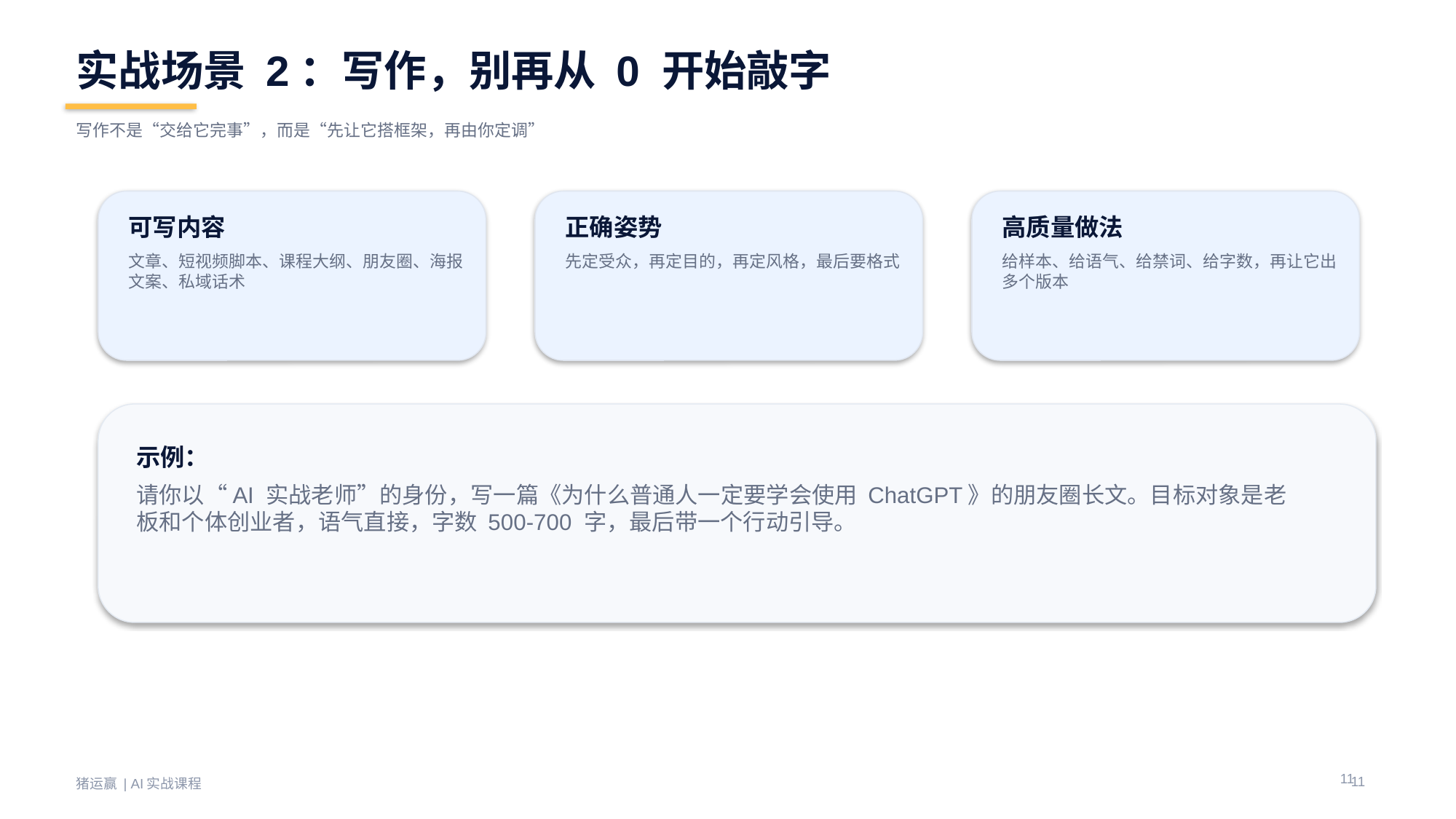

实战场景 2：写作，别再从 0 开始敲字

写作不是“交给它完事”，而是“先让它搭框架，再由你定调”

可写内容
正确姿势
高质量做法
文章、短视频脚本、课程大纲、朋友圈、海报文案、私域话术
先定受众，再定目的，再定风格，最后要格式
给样本、给语气、给禁词、给字数，再让它出多个版本

示例：
请你以“AI 实战老师”的身份，写一篇《为什么普通人一定要学会使用 ChatGPT》的朋友圈长文。目标对象是老板和个体创业者，语气直接，字数 500-700 字，最后带一个行动引导。
11
11
猪运赢 | AI实战课程